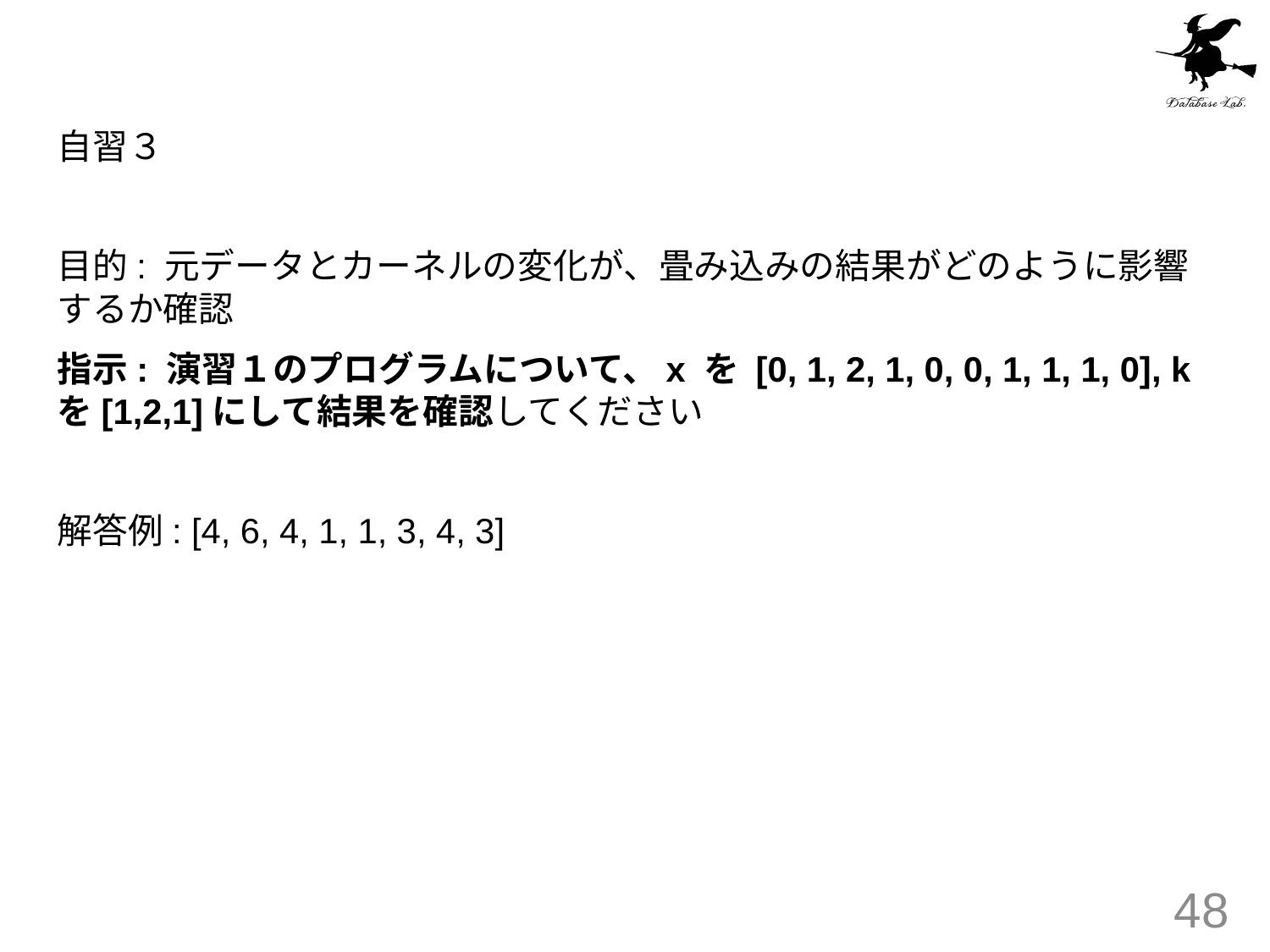

#
自習３

目的: 元データとカーネルの変化が、畳み込みの結果がどのように影響するか確認
指示: 演習１のプログラムについて、x を [0, 1, 2, 1, 0, 0, 1, 1, 1, 0], kを[1,2,1]にして結果を確認してください

解答例: [4, 6, 4, 1, 1, 3, 4, 3]

48